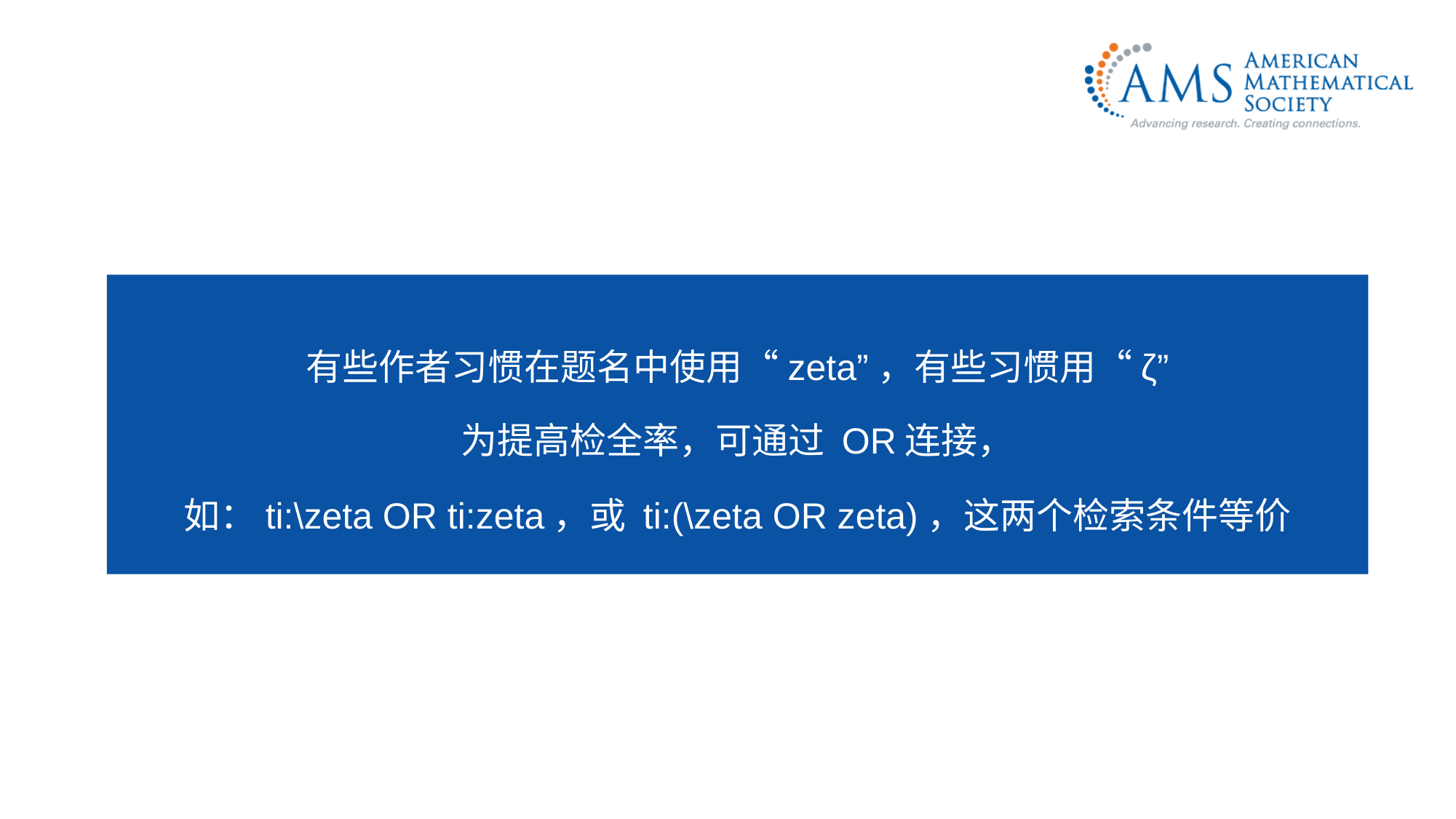

有些作者习惯在题名中使用“zeta”，有些习惯用“ζ”
为提高检全率，可通过 OR连接，
如：ti:\zeta OR ti:zeta，或 ti:(\zeta OR zeta)，这两个检索条件等价